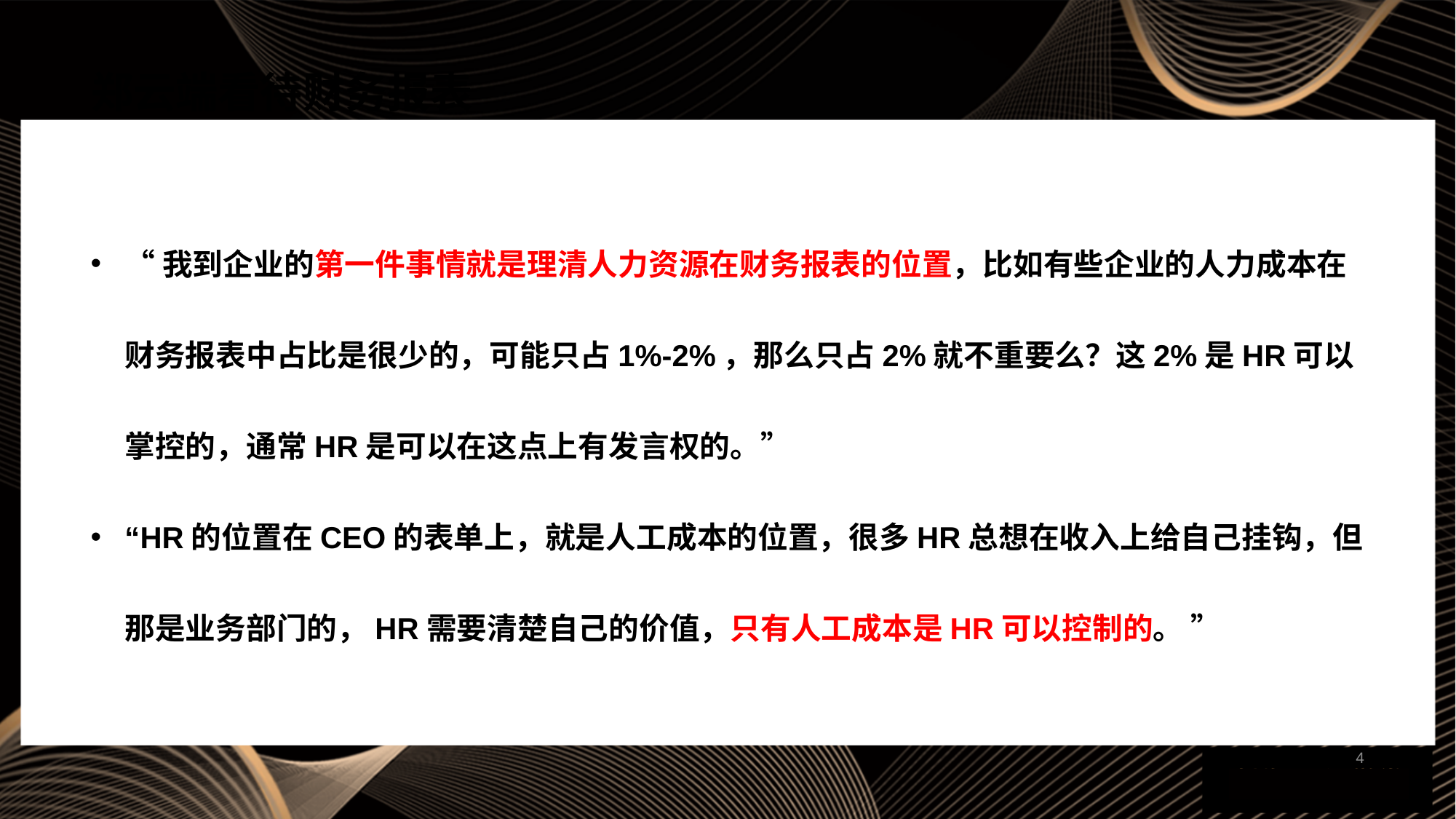

# 郑云端看待财务报表
“我到企业的第一件事情就是理清人力资源在财务报表的位置，比如有些企业的人力成本在财务报表中占比是很少的，可能只占1%-2%，那么只占2%就不重要么？这2%是HR可以掌控的，通常HR是可以在这点上有发言权的。”
“HR的位置在CEO的表单上，就是人工成本的位置，很多HR总想在收入上给自己挂钩，但那是业务部门的，HR需要清楚自己的价值，只有人工成本是HR可以控制的。 ”
4